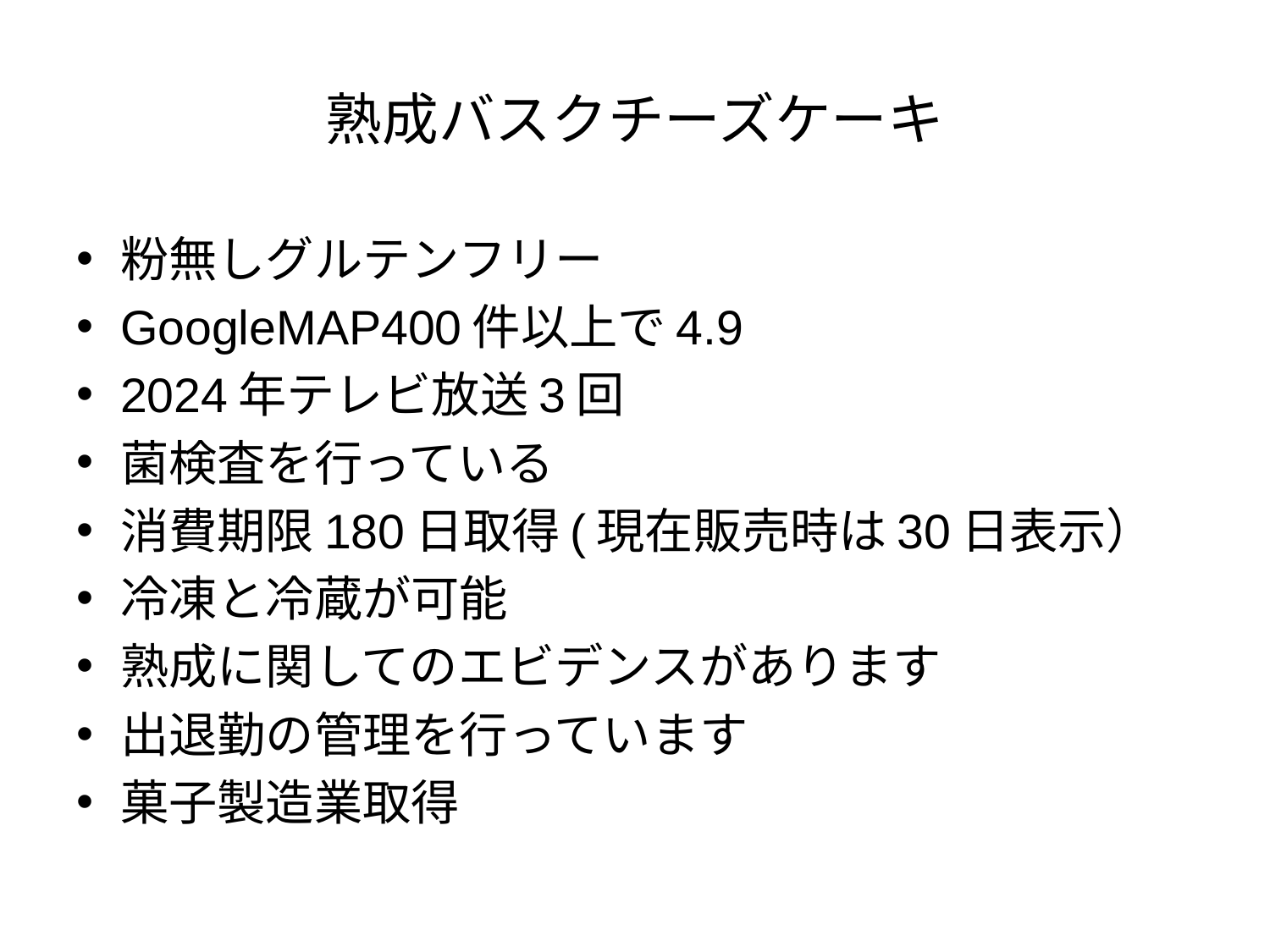

# 熟成バスクチーズケーキ
粉無しグルテンフリー
GoogleMAP400件以上で4.9
2024年テレビ放送3回
菌検査を行っている
消費期限180日取得(現在販売時は30日表示）
冷凍と冷蔵が可能
熟成に関してのエビデンスがあります
出退勤の管理を行っています
菓子製造業取得